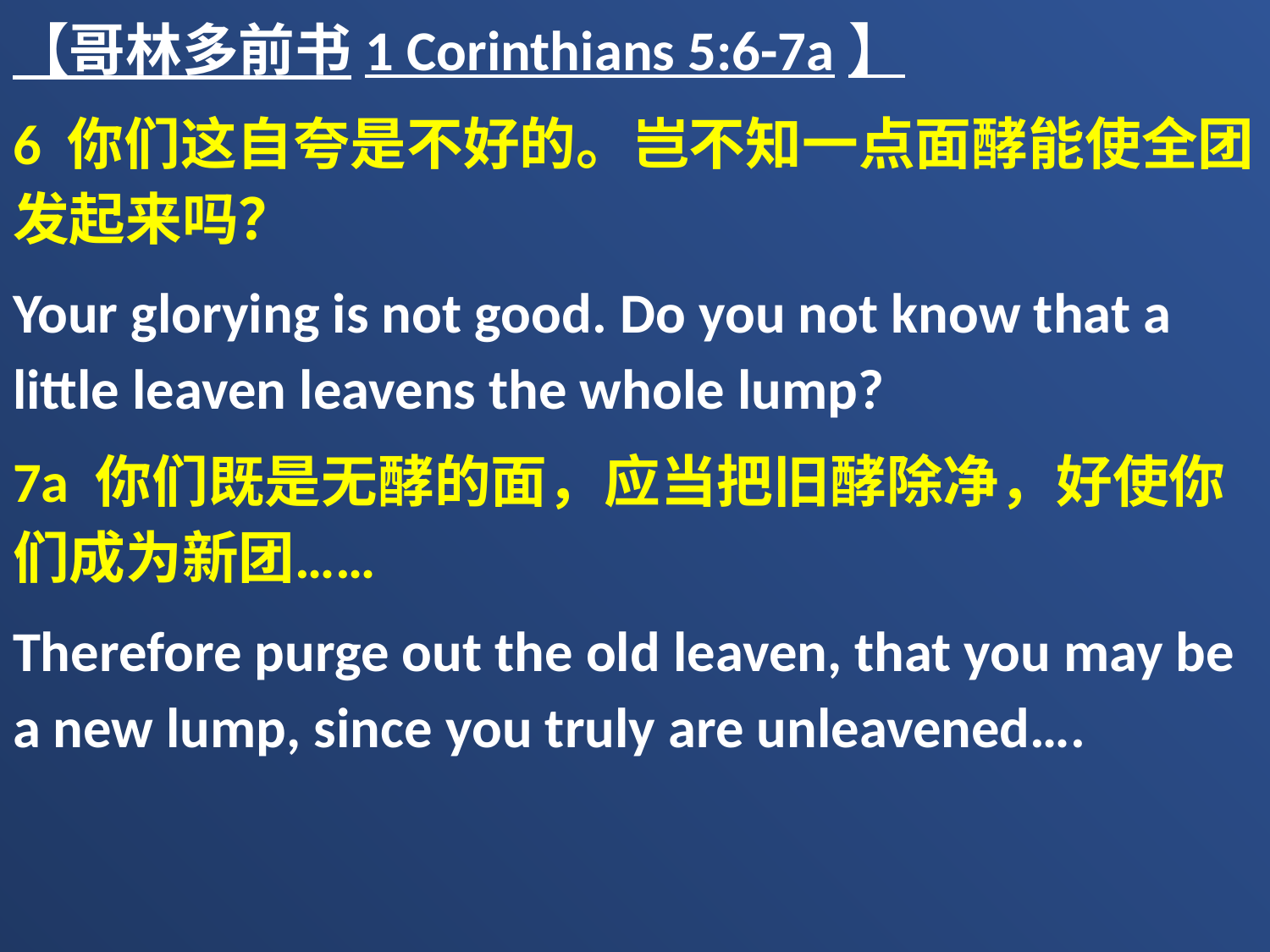

【哥林多前书1 Corinthians 5:6-7a】
6 你们这自夸是不好的。岂不知一点面酵能使全团发起来吗？
Your glorying is not good. Do you not know that a little leaven leavens the whole lump?
7a 你们既是无酵的面，应当把旧酵除净，好使你们成为新团……
Therefore purge out the old leaven, that you may be a new lump, since you truly are unleavened….